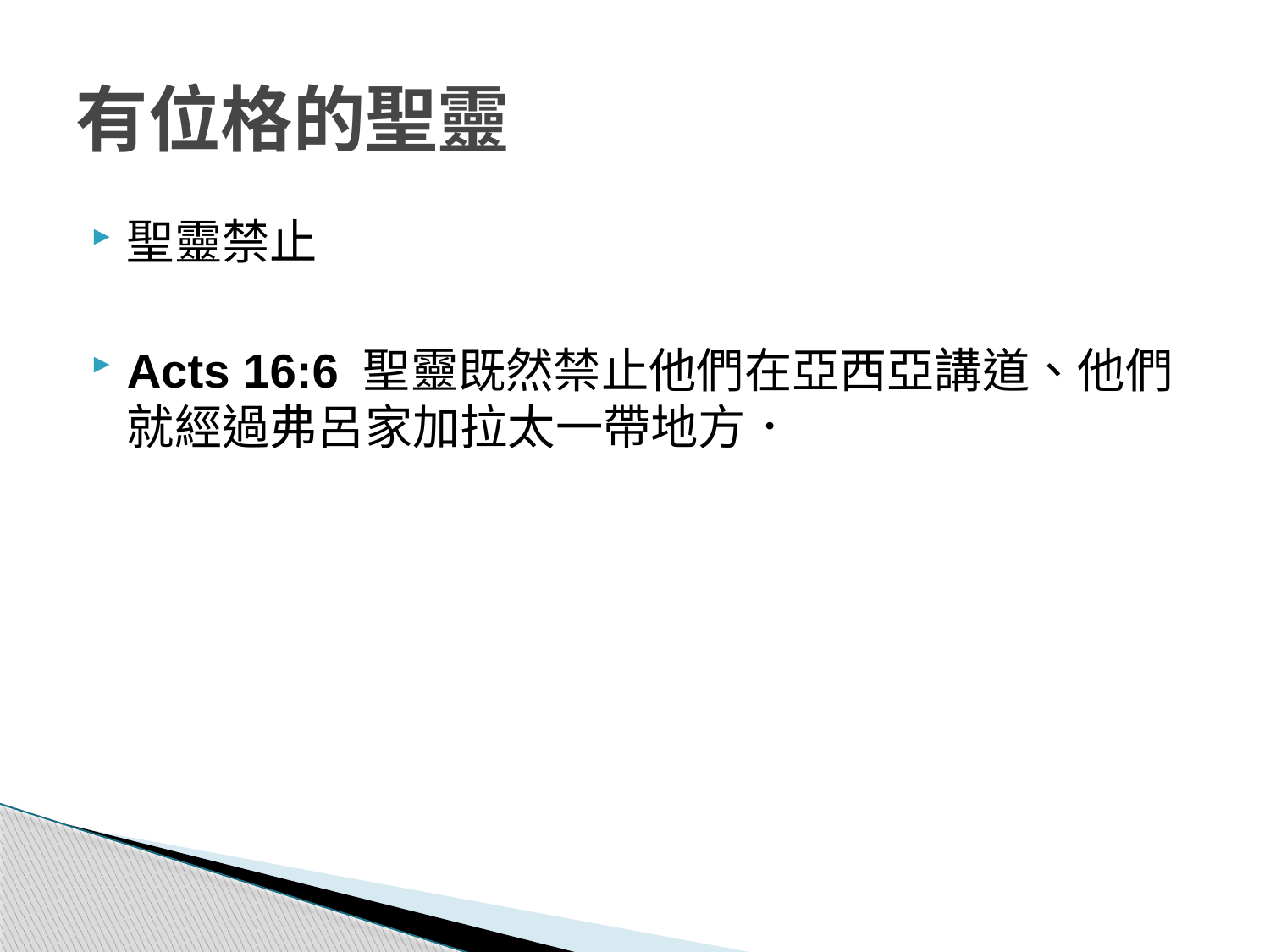

# 有位格的聖靈
聖靈禁止

Acts 16:6 聖靈既然禁止他們在亞西亞講道、他們就經過弗呂家加拉太一帶地方．